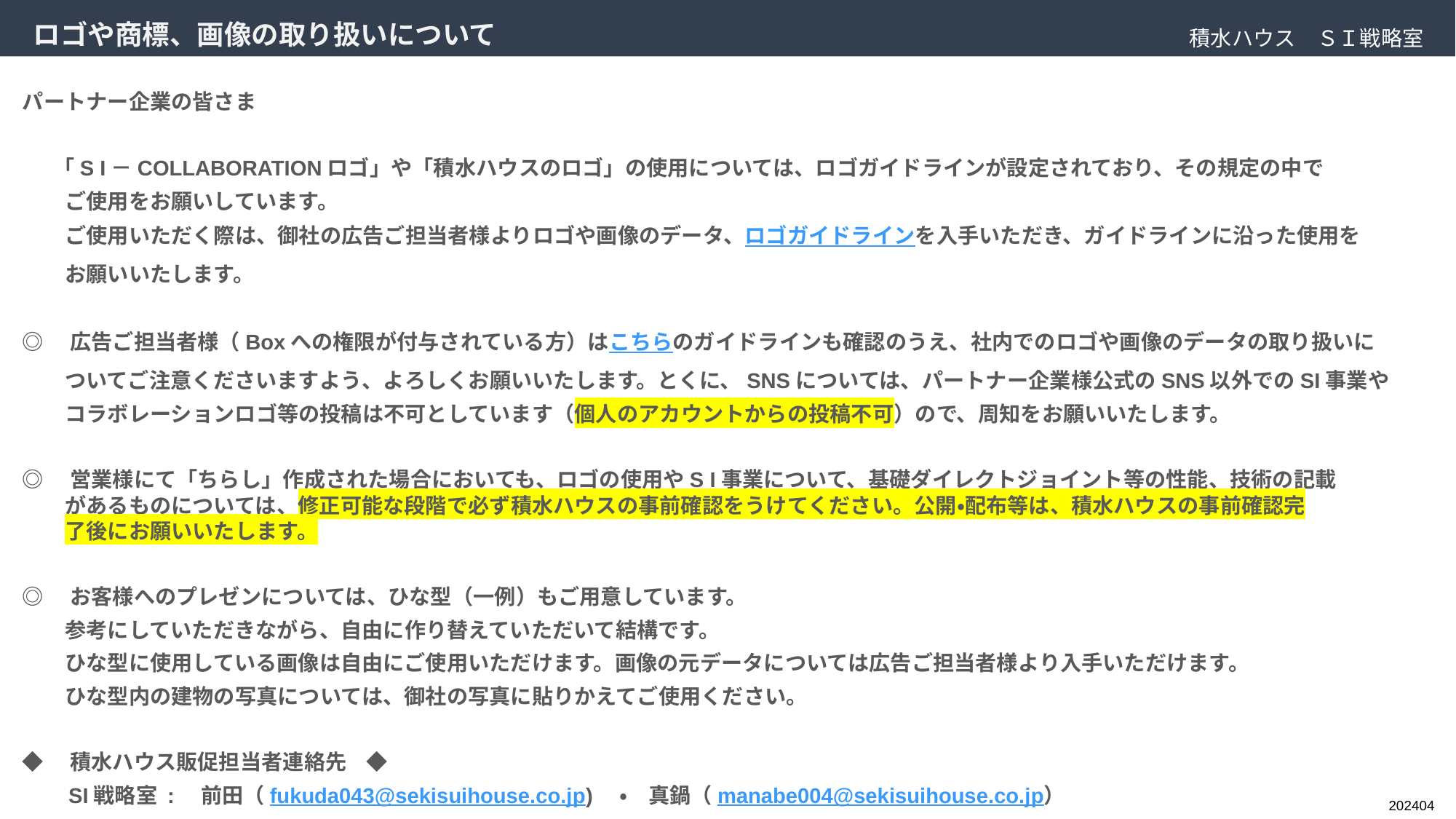

ロゴや商標、画像の取り扱いについて
積水ハウス　ＳＩ戦略室
パートナー企業の皆さま

　  「S I－COLLABORATIONロゴ」や「積水ハウスのロゴ」の使用については、ロゴガイドラインが設定されており、その規定の中で
　　ご使用をお願いしています。
　　ご使用いただく際は、御社の広告ご担当者様よりロゴや画像のデータ、ロゴガイドラインを入手いただき、ガイドラインに沿った使用を
　　お願いいたします。

◎　広告ご担当者様（Boxへの権限が付与されている方）はこちらのガイドラインも確認のうえ、社内でのロゴや画像のデータの取り扱いに
　　ついてご注意くださいますよう、よろしくお願いいたします。とくに、SNSについては、パートナー企業様公式のSNS以外でのSI事業や
　　コラボレーションロゴ等の投稿は不可としています（個人のアカウントからの投稿不可）ので、周知をお願いいたします。

◎　営業様にて「ちらし」作成された場合においても、ロゴの使用やS I事業について、基礎ダイレクトジョイント等の性能、技術の記載
　　があるものについては、修正可能な段階で必ず積水ハウスの事前確認をうけてください。公開・配布等は、積水ハウスの事前確認完
　　了後にお願いいたします。

◎　お客様へのプレゼンについては、ひな型（一例）もご用意しています。
　　参考にしていただきながら、自由に作り替えていただいて結構です。
　　ひな型に使用している画像は自由にご使用いただけます。画像の元データについては広告ご担当者様より入手いただけます。
　　ひな型内の建物の写真については、御社の写真に貼りかえてご使用ください。

◆　積水ハウス販促担当者連絡先    ◆
　    SI戦略室 :　前田（fukuda043@sekisuihouse.co.jp)　・　真鍋（manabe004@sekisuihouse.co.jp）

202404